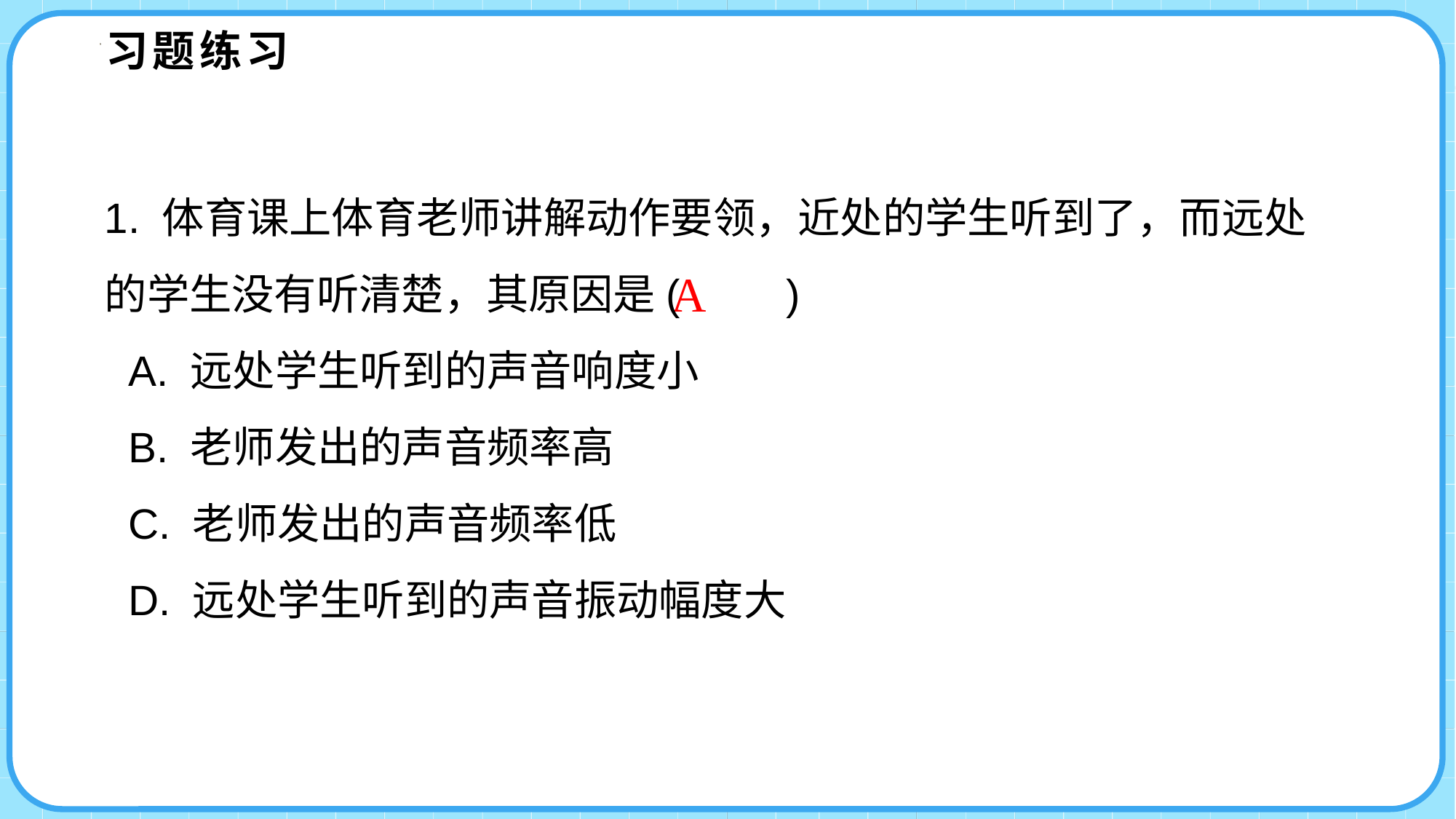

习题练习
1. 体育课上体育老师讲解动作要领，近处的学生听到了，而远处的学生没有听清楚，其原因是(         )
  A. 远处学生听到的声音响度小
  B. 老师发出的声音频率高
  C. 老师发出的声音频率低
  D. 远处学生听到的声音振动幅度大
A